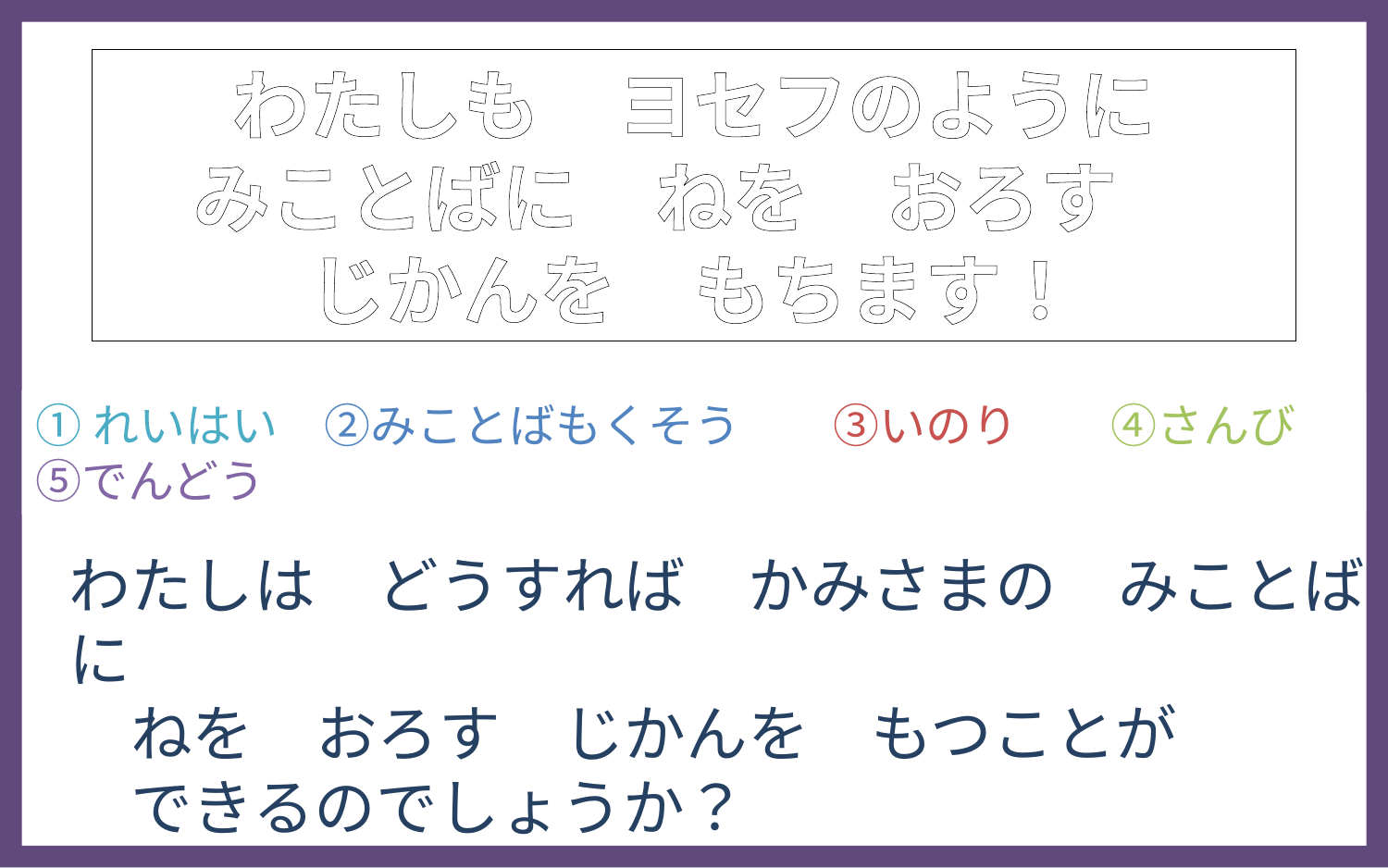

わたしも　ヨセフのように
みことばに　ねを　おろす
じかんを　もちます！
①れいはい　②みことばもくそう　　③いのり　　④さんび　⑤でんどう
わたしは　どうすれば　かみさまの　みことばに
　ねを　おろす　じかんを　もつことが
　できるのでしょうか？